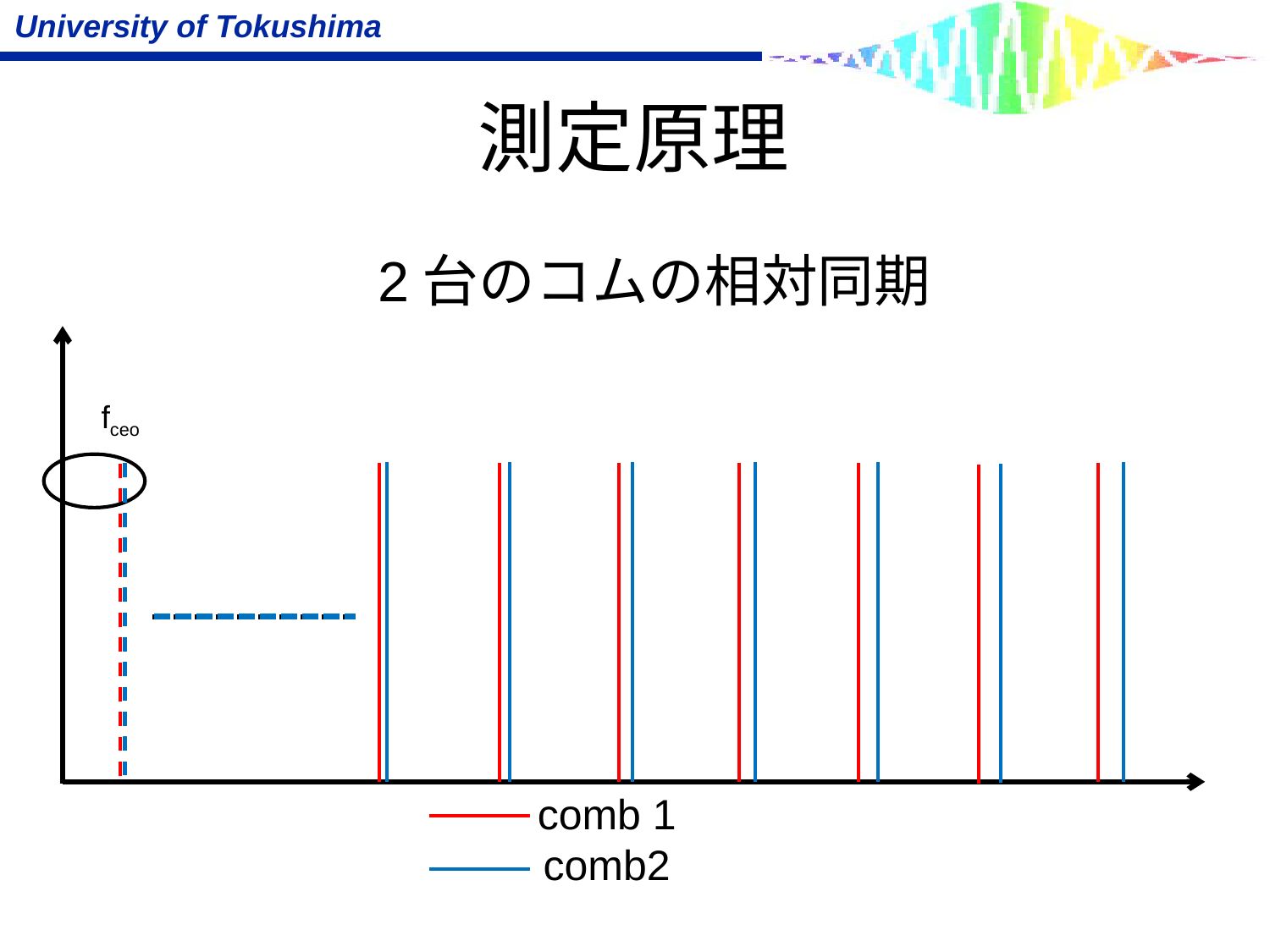

# 測定原理
2台のコムの相対同期
fceo

comb 1
comb2